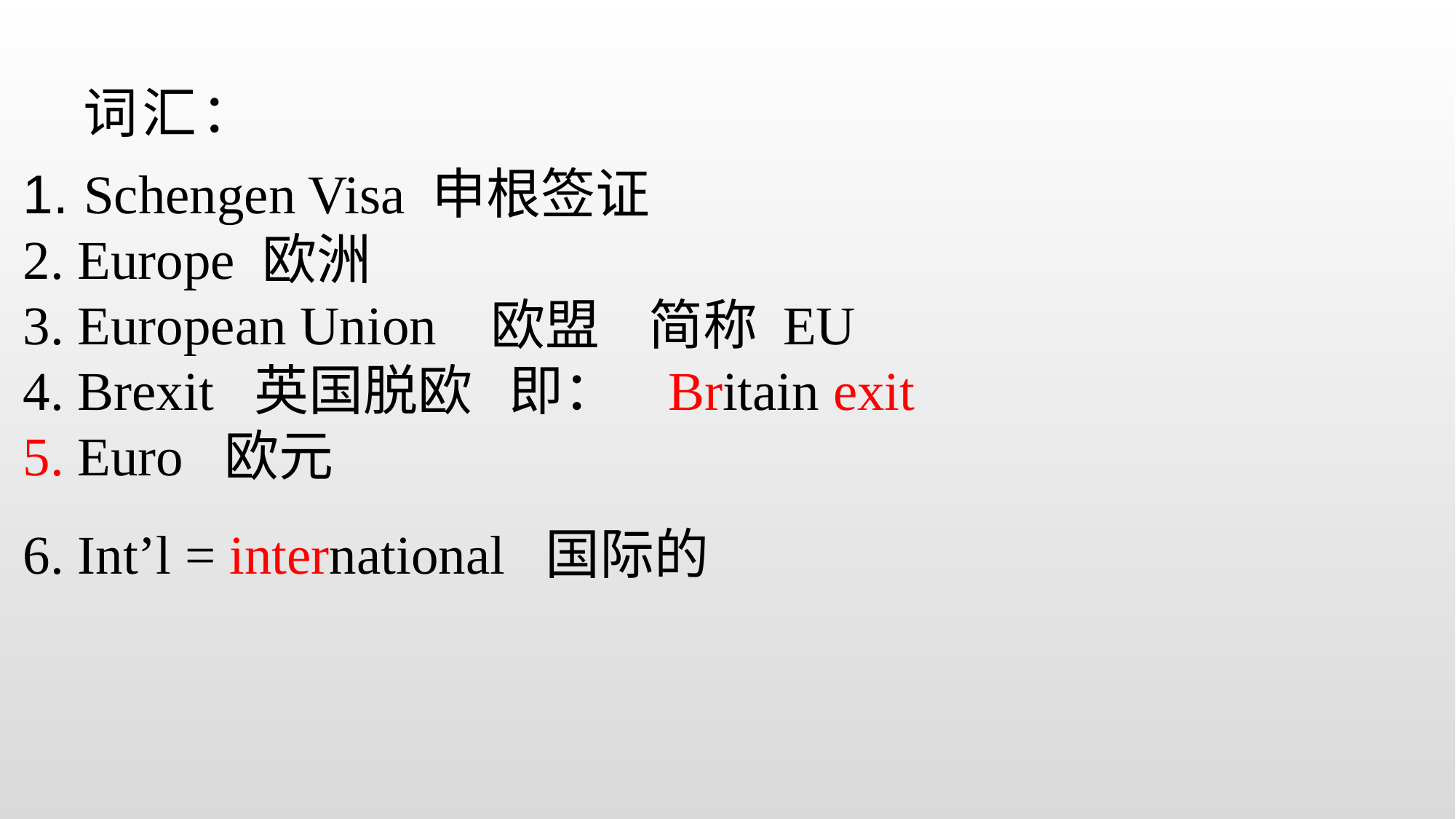

# 词汇：
1. Schengen Visa 申根签证2. Europe 欧洲3. European Union   欧盟    简称 EU 4. Brexit  英国脱欧   即：   Britain exit5. Euro  欧元6. Int’l = international  国际的